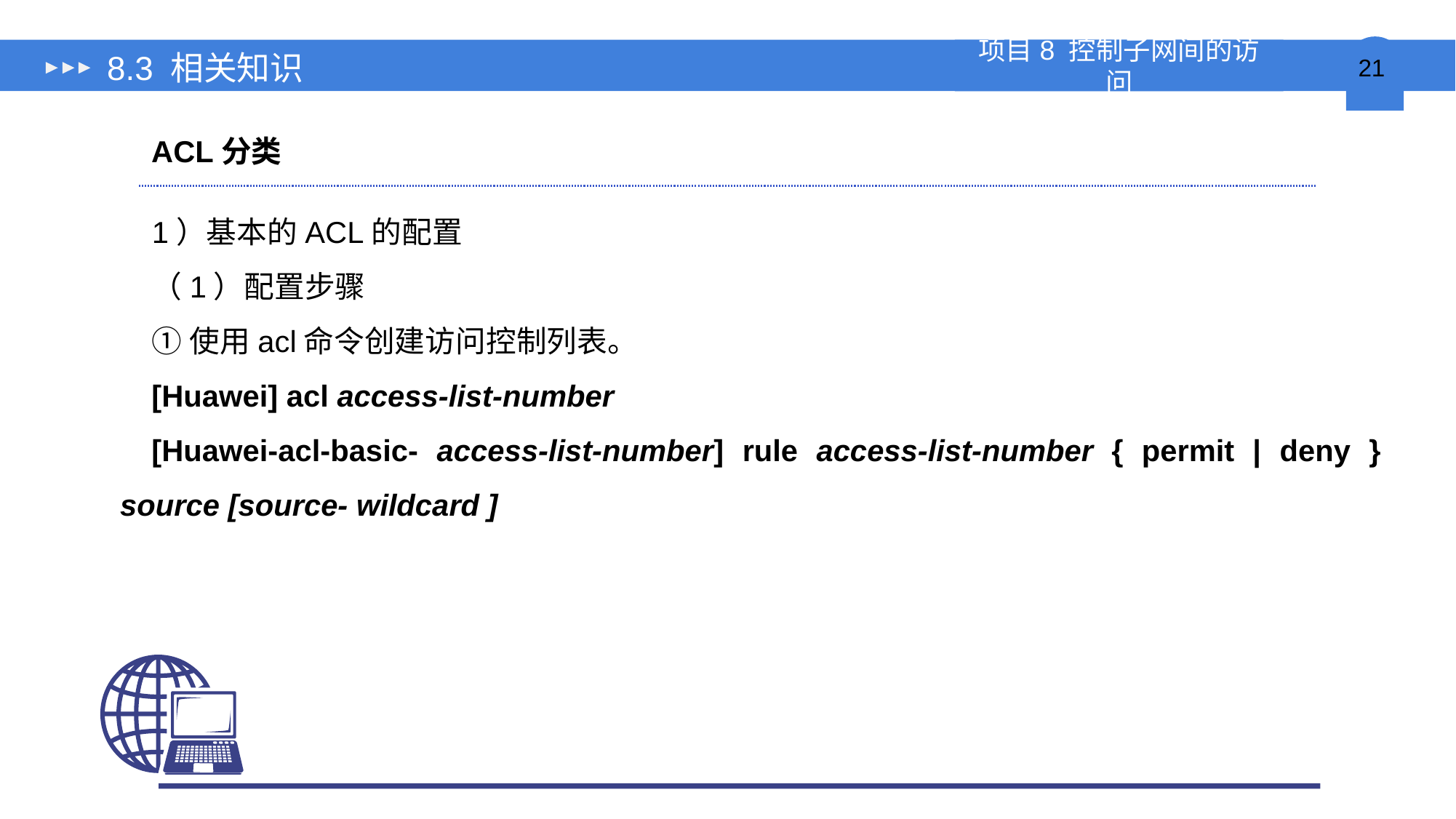

# 8.3 相关知识
ACL分类

1）基本的ACL的配置
（1）配置步骤
①使用acl命令创建访问控制列表。
[Huawei] acl access-list-number
[Huawei-acl-basic- access-list-number] rule access-list-number { permit | deny } source [source- wildcard ]